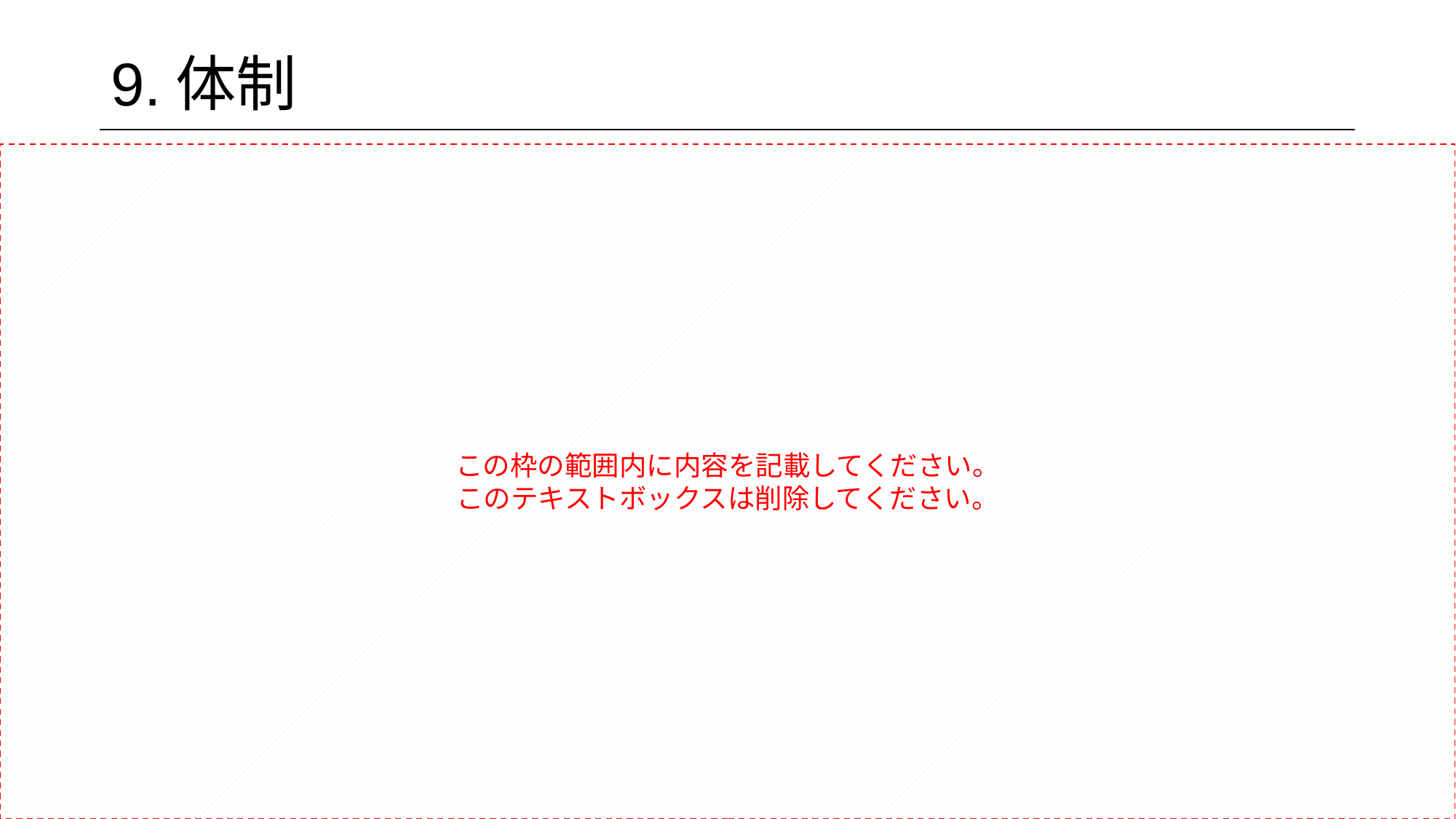

# 9.体制
この枠の範囲内に内容を記載してください。
このテキストボックスは削除してください。